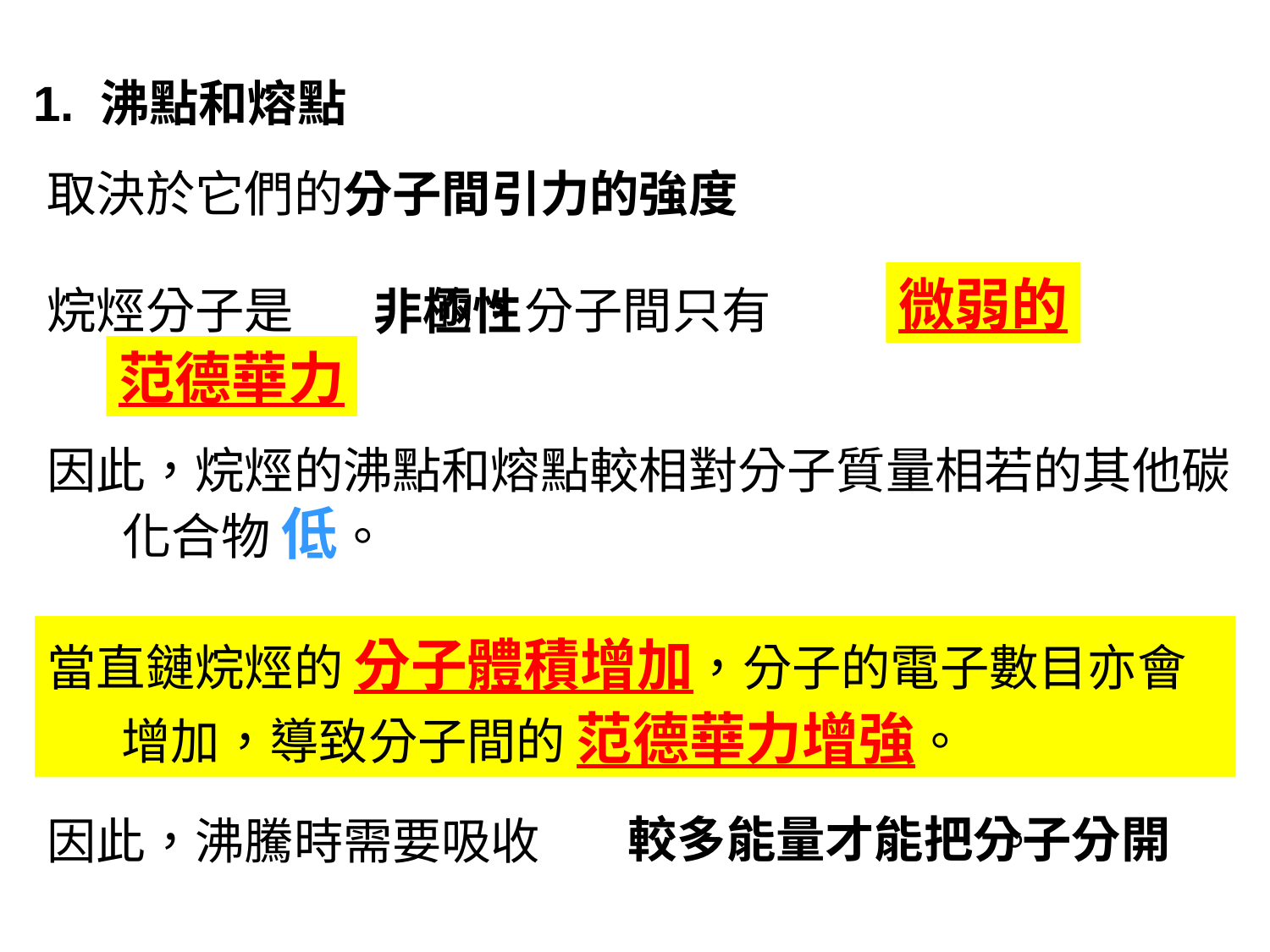

1. 沸點和熔點
取決於它們的分子間引力的強度
微弱的
烷烴分子是            的，分子間只有
                    。
非極性
范德華力
因此，烷烴的沸點和熔點較相對分子質量相若的其他碳化合物 低。
當直鏈烷烴的 分子體積增加，分子的電子數目亦會增加，導致分子間的 范德華力增強。
較多能量才能把分子分開
因此，沸騰時需要吸收                                         。